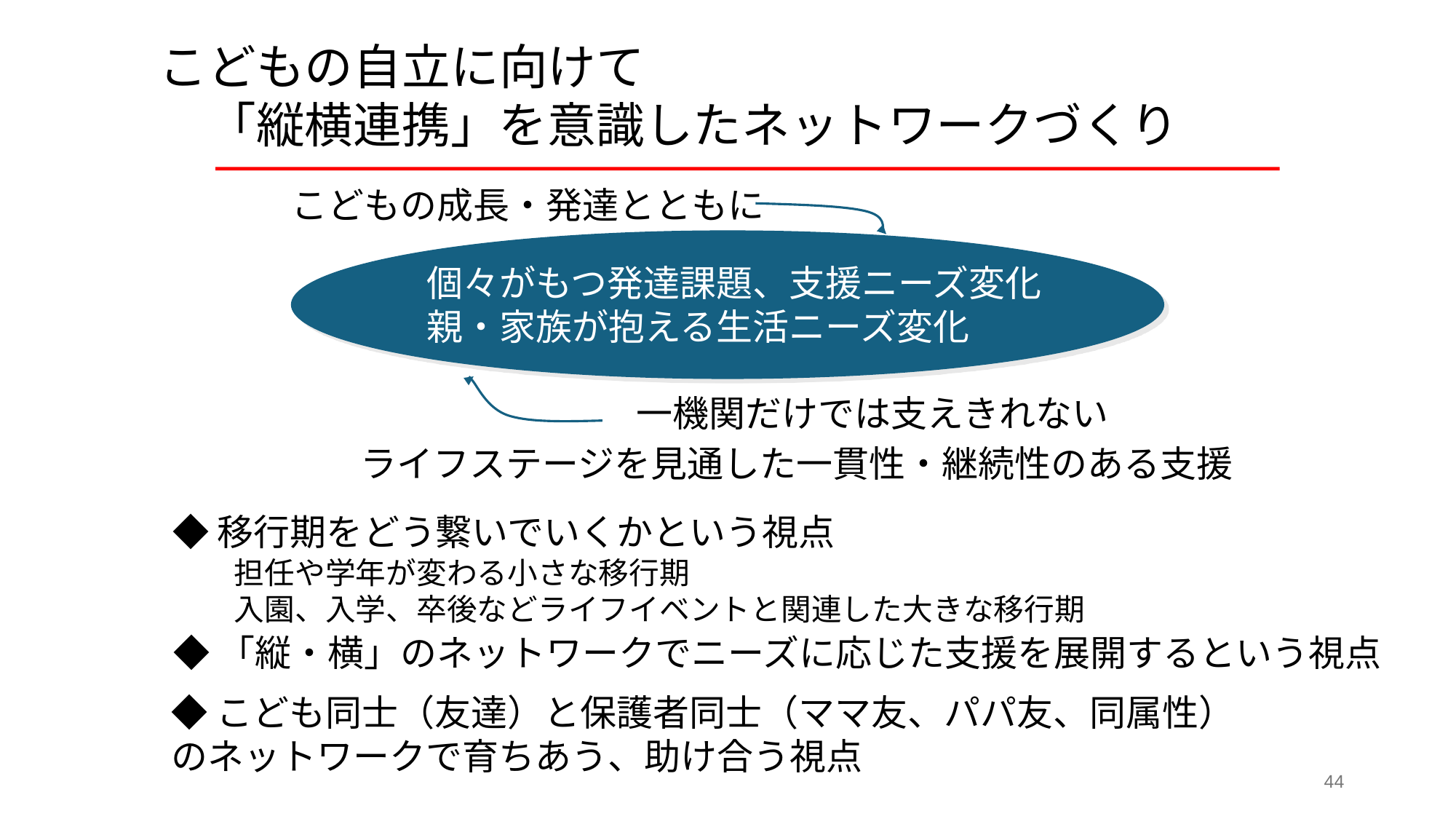

こどもの自立に向けて
　「縦横連携」を意識したネットワークづくり

こどもの成長・発達とともに

個々がもつ発達課題、支援ニーズ変化
親・家族が抱える生活ニーズ変化

一機関だけでは支えきれない
ライフステージを見通した一貫性・継続性のある支援
◆移行期をどう繋いでいくかという視点

　担任や学年が変わる小さな移行期
　入園、入学、卒後などライフイベントと関連した大きな移行期
◆「縦・横」のネットワークでニーズに応じた支援を展開するという視点
◆こども同士（友達）と保護者同士（ママ友、パパ友、同属性）のネットワークで育ちあう、助け合う視点
44